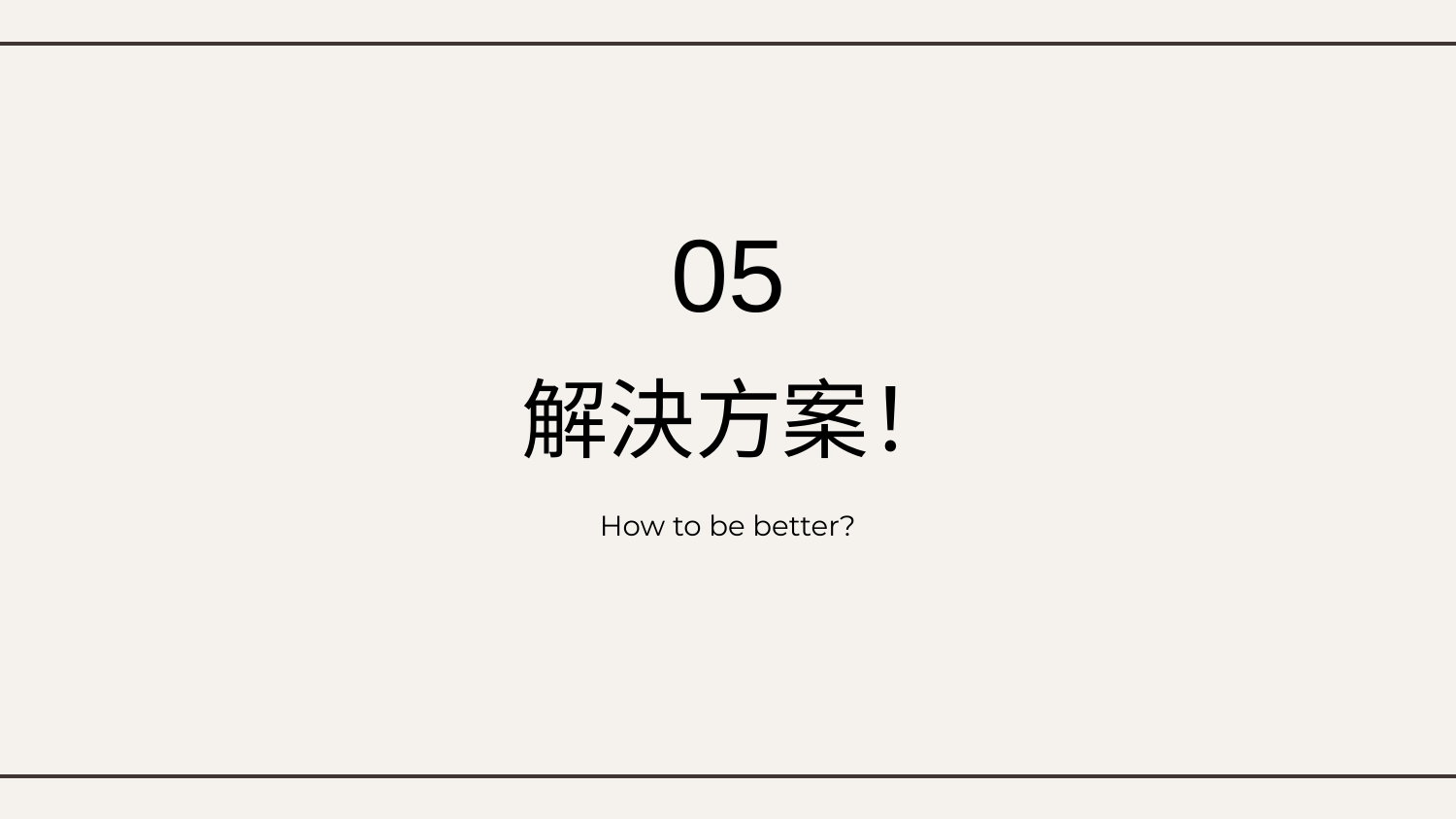

05
# 解決方案！
How to be better?